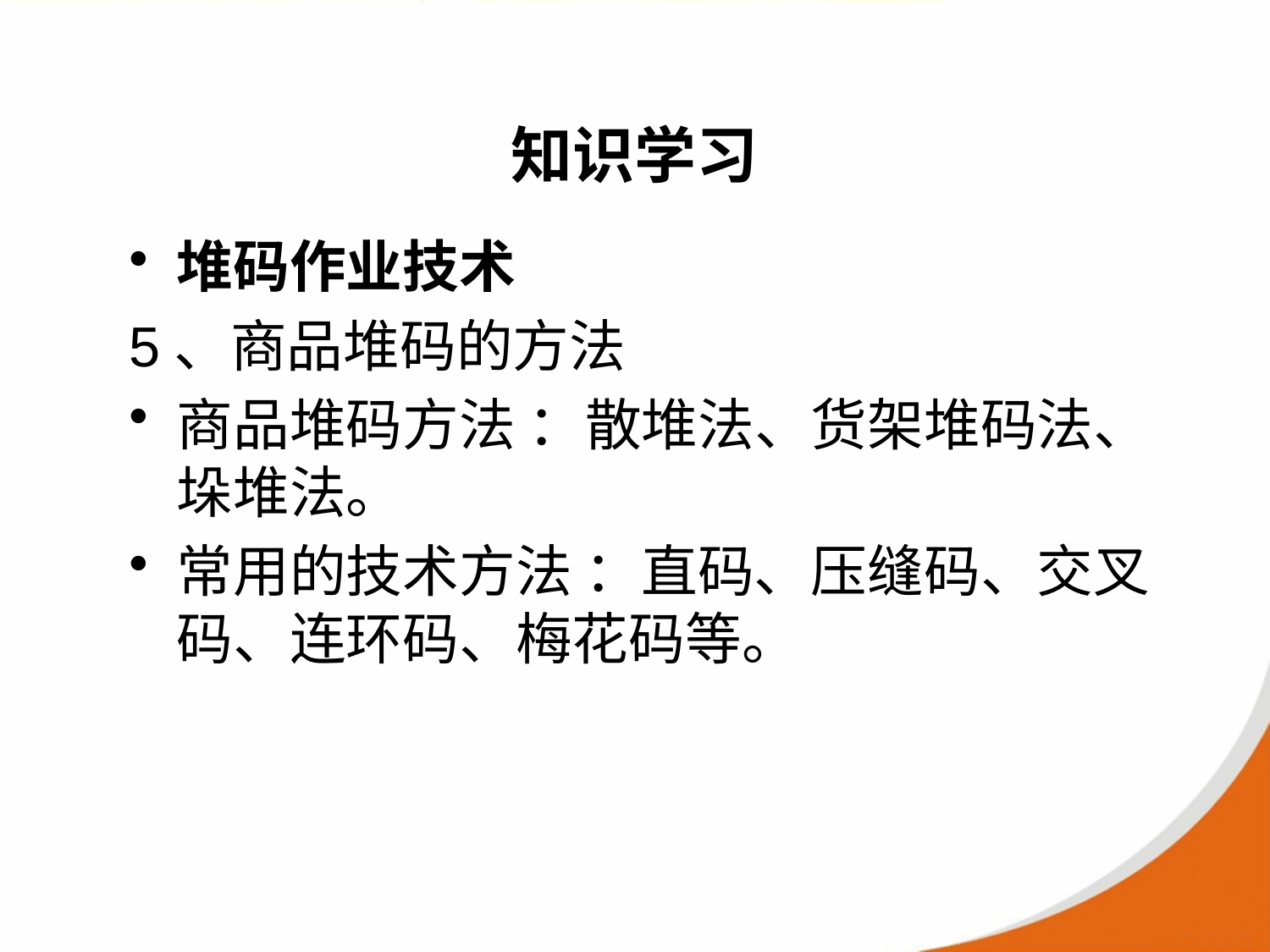

# 知识学习
堆码作业技术
5、商品堆码的方法
商品堆码方法 ：散堆法、货架堆码法、垛堆法。
常用的技术方法 ：直码、压缝码、交叉码、连环码、梅花码等。